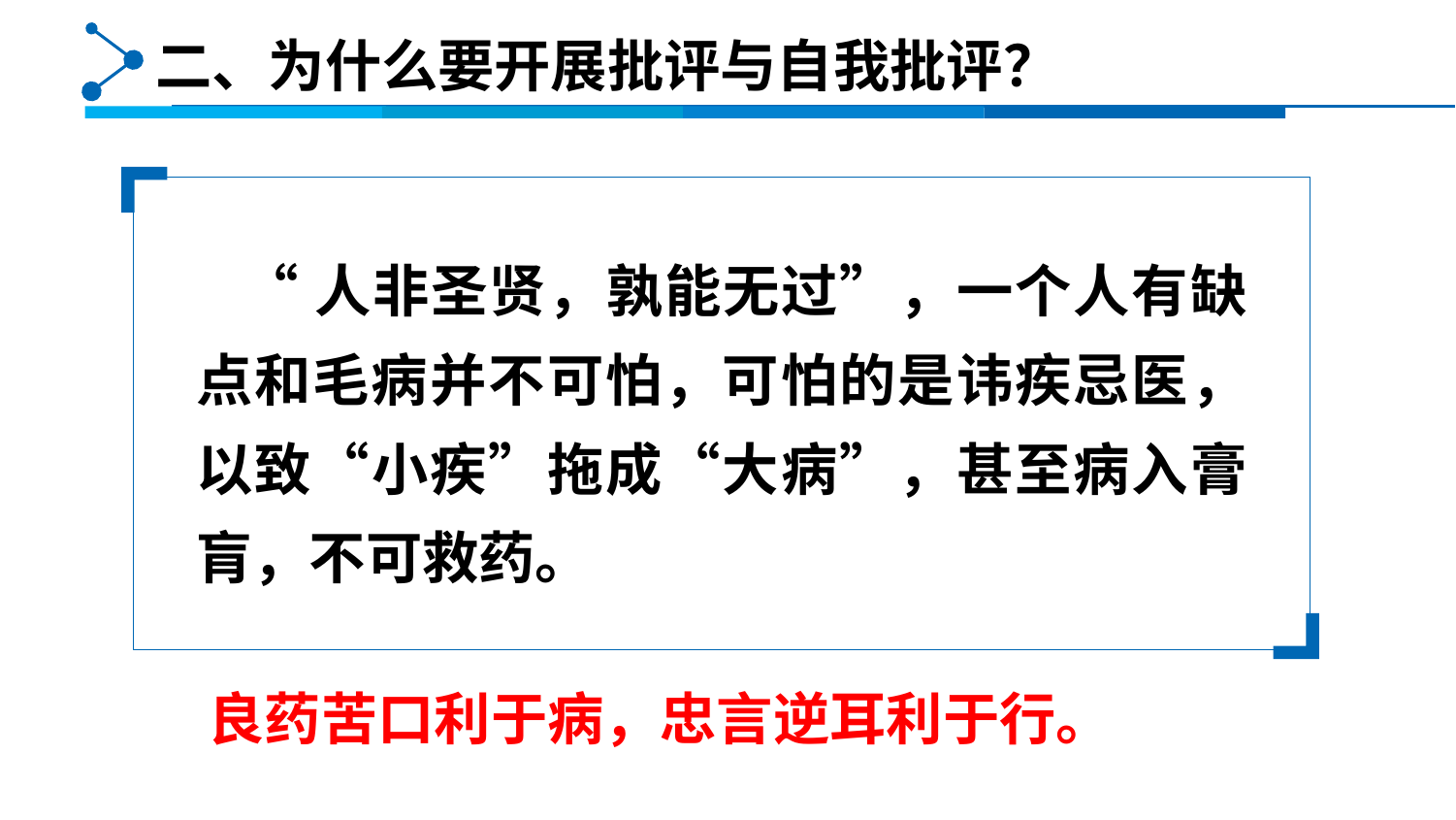

二、为什么要开展批评与自我批评？

   “人非圣贤，孰能无过”，一个人有缺点和毛病并不可怕，可怕的是讳疾忌医，以致“小疾”拖成“大病”，甚至病入膏肓，不可救药。

良药苦口利于病，忠言逆耳利于行。